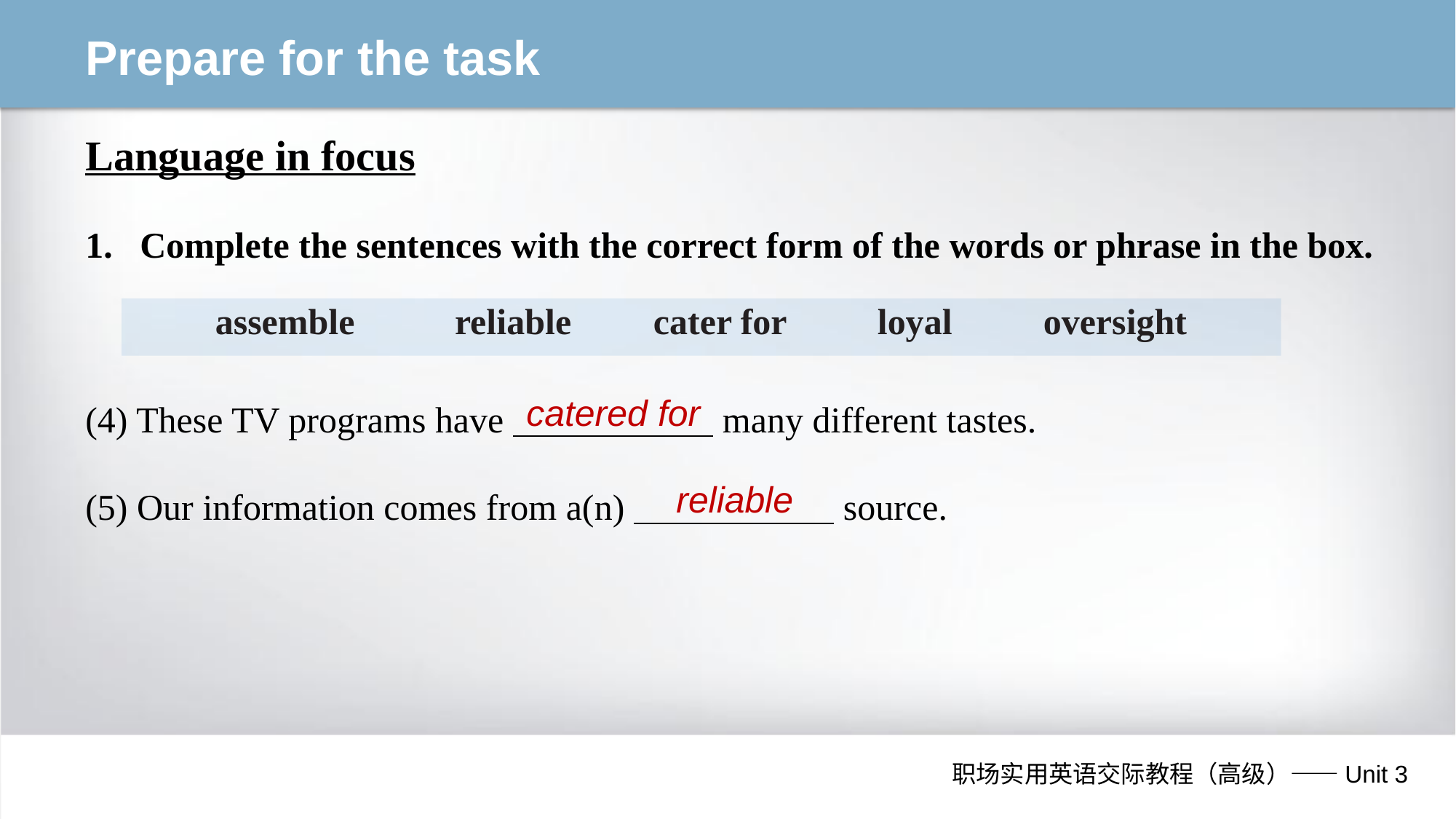

Prepare for the task
Language in focus
Complete the sentences with the correct form of the words or phrase in the box.

(4) These TV programs have                        many different tastes.

(5) Our information comes from a(n)                        source.
assemble           reliable         cater for          loyal          oversight
catered for
reliable
职场实用英语交际教程（高级）——Unit 3